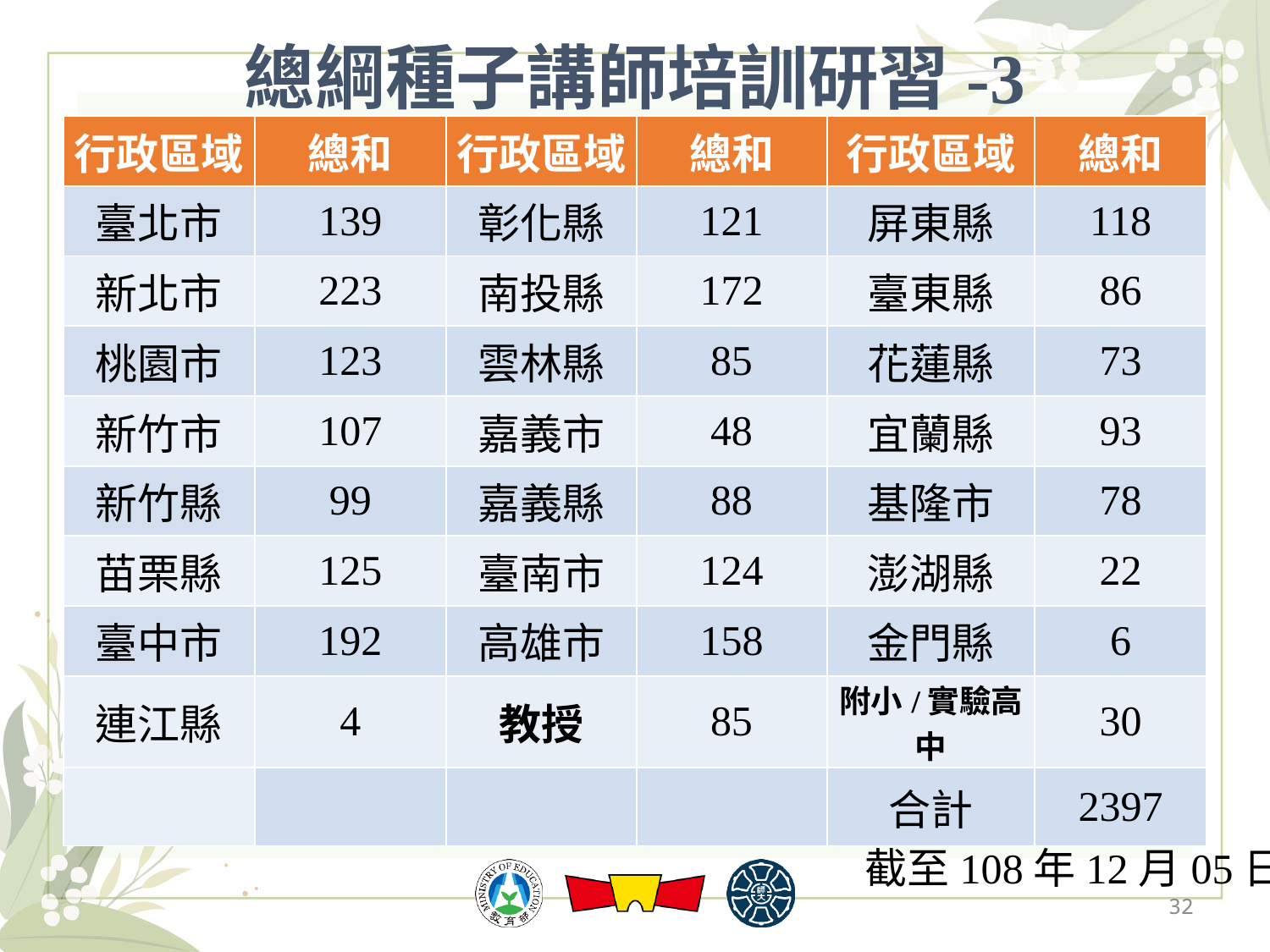

# 總綱種子講師培訓研習-3
| 行政區域 | 總和 | 行政區域 | 總和 | 行政區域 | 總和 |
| --- | --- | --- | --- | --- | --- |
| 臺北市 | 139 | 彰化縣 | 121 | 屏東縣 | 118 |
| 新北市 | 223 | 南投縣 | 172 | 臺東縣 | 86 |
| 桃園市 | 123 | 雲林縣 | 85 | 花蓮縣 | 73 |
| 新竹市 | 107 | 嘉義市 | 48 | 宜蘭縣 | 93 |
| 新竹縣 | 99 | 嘉義縣 | 88 | 基隆市 | 78 |
| 苗栗縣 | 125 | 臺南市 | 124 | 澎湖縣 | 22 |
| 臺中市 | 192 | 高雄市 | 158 | 金門縣 | 6 |
| 連江縣 | 4 | 教授 | 85 | 附小/實驗高中 | 30 |
|  |  |  |  | 合計 | 2397 |
截至108年12月05日
32